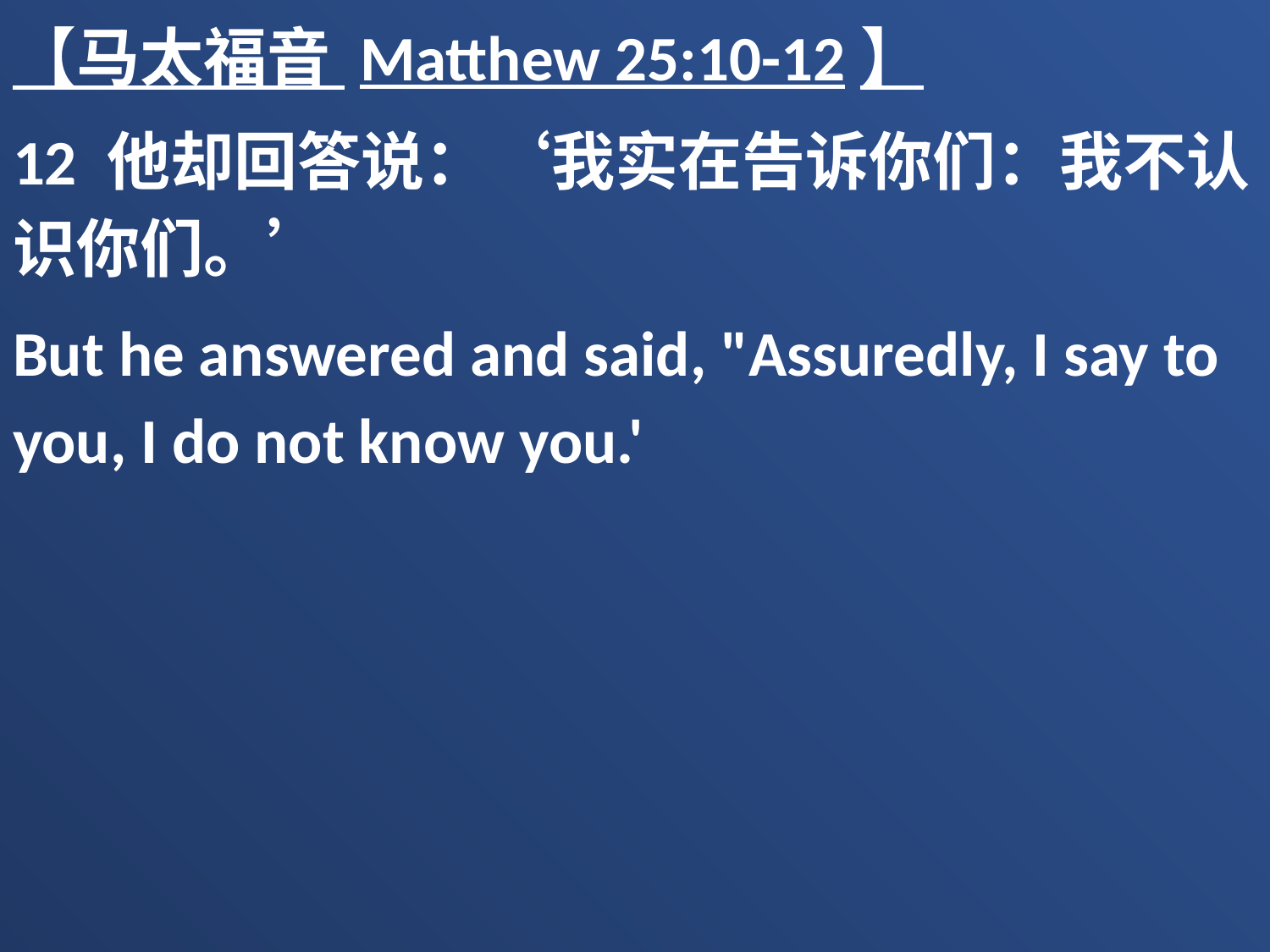

【马太福音 Matthew 25:10-12】
12 他却回答说：‘我实在告诉你们：我不认识你们。’
But he answered and said, "Assuredly, I say to you, I do not know you.'